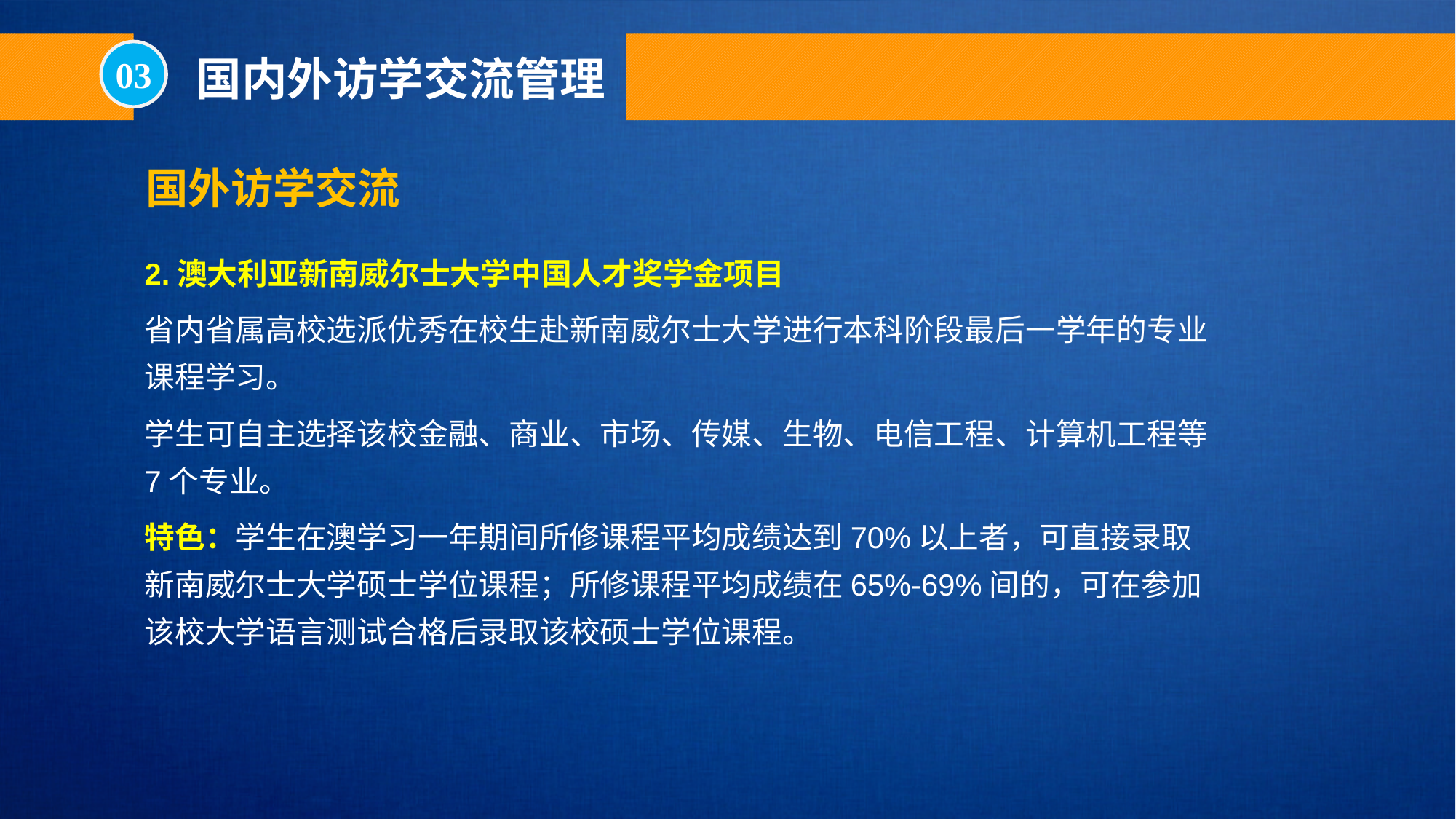

03
国内外访学交流管理
国外访学交流
2.澳大利亚新南威尔士大学中国人才奖学金项目
省内省属高校选派优秀在校生赴新南威尔士大学进行本科阶段最后一学年的专业课程学习。
学生可自主选择该校金融、商业、市场、传媒、生物、电信工程、计算机工程等7个专业。
特色：学生在澳学习一年期间所修课程平均成绩达到70%以上者，可直接录取新南威尔士大学硕士学位课程；所修课程平均成绩在65%-69%间的，可在参加该校大学语言测试合格后录取该校硕士学位课程。